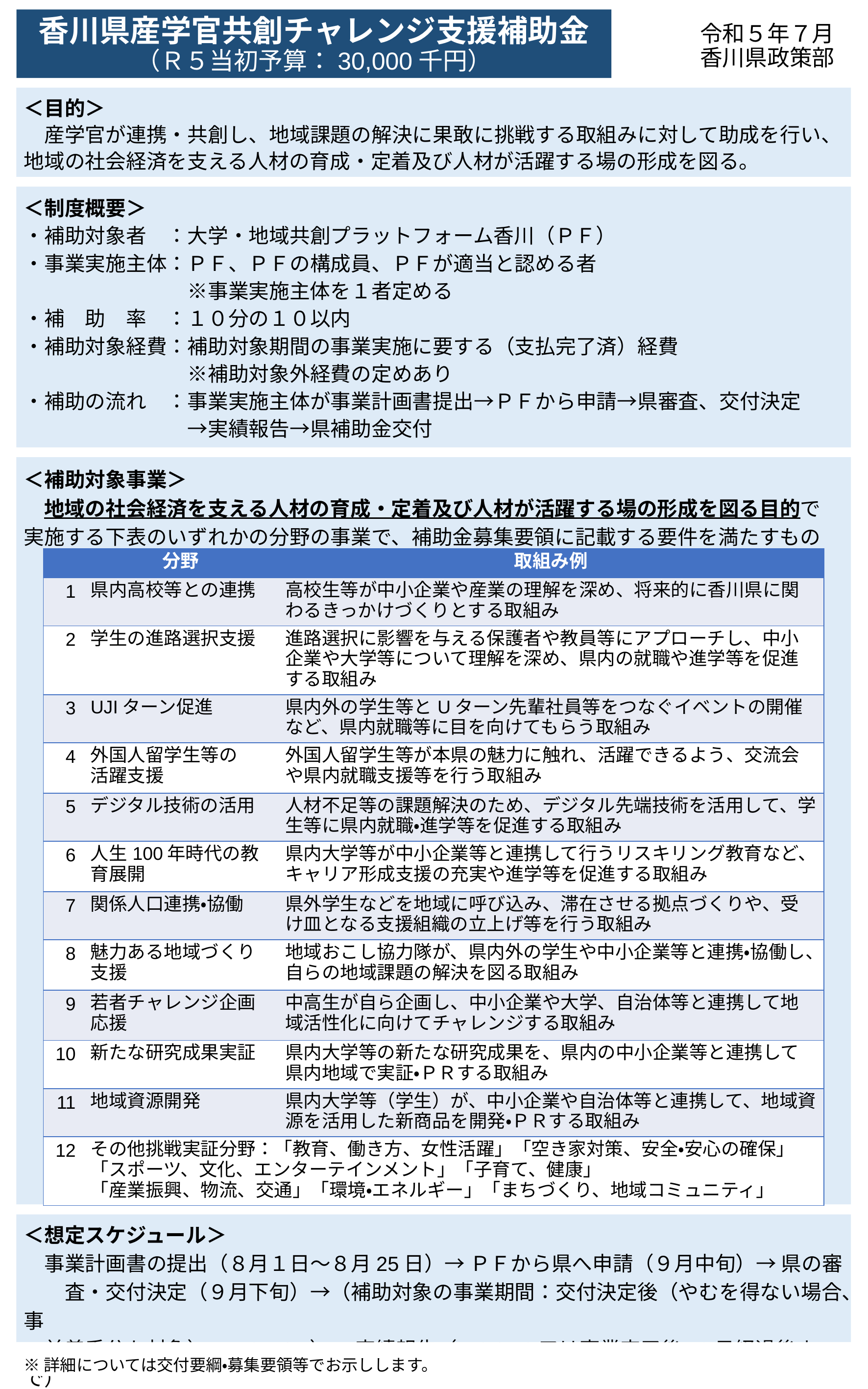

# 香川県産学官共創チャレンジ支援補助金 （Ｒ５当初予算：30,000千円）
令和５年７月
香川県政策部
＜目的＞
　産学官が連携・共創し、地域課題の解決に果敢に挑戦する取組みに対して助成を行い、地域の社会経済を支える人材の育成・定着及び人材が活躍する場の形成を図る。
＜制度概要＞
・補助対象者　：大学・地域共創プラットフォーム香川（ＰＦ）
・事業実施主体：ＰＦ、ＰＦの構成員、ＰＦが適当と認める者
　　　　　　　　※事業実施主体を１者定める
・補　助　率　：１０分の１０以内
・補助対象経費：補助対象期間の事業実施に要する（支払完了済）経費
　　　　　　　　※補助対象外経費の定めあり
・補助の流れ　：事業実施主体が事業計画書提出→ＰＦから申請→県審査、交付決定
　　　　　　　　→実績報告→県補助金交付
＜補助対象事業＞
　地域の社会経済を支える人材の育成・定着及び人材が活躍する場の形成を図る目的で
実施する下表のいずれかの分野の事業で、補助金募集要領に記載する要件を満たすもの

|  | 分野 | 取組み例 |
| --- | --- | --- |
| 1 | 県内高校等との連携 | 高校生等が中小企業や産業の理解を深め、将来的に香川県に関わるきっかけづくりとする取組み |
| 2 | 学生の進路選択支援 | 進路選択に影響を与える保護者や教員等にアプローチし、中小企業や大学等について理解を深め、県内の就職や進学等を促進する取組み |
| 3 | UJIターン促進 | 県内外の学生等とUターン先輩社員等をつなぐイベントの開催など、県内就職等に目を向けてもらう取組み |
| 4 | 外国人留学生等の 活躍支援 | 外国人留学生等が本県の魅力に触れ、活躍できるよう、交流会や県内就職支援等を行う取組み |
| 5 | デジタル技術の活用 | 人材不足等の課題解決のため、デジタル先端技術を活用して、学生等に県内就職・進学等を促進する取組み |
| 6 | 人生100年時代の教育展開 | 県内大学等が中小企業等と連携して行うリスキリング教育など、キャリア形成支援の充実や進学等を促進する取組み |
| 7 | 関係人口連携・協働 | 県外学生などを地域に呼び込み、滞在させる拠点づくりや、受け皿となる支援組織の立上げ等を行う取組み |
| 8 | 魅力ある地域づくり支援 | 地域おこし協力隊が、県内外の学生や中小企業等と連携・協働し、自らの地域課題の解決を図る取組み |
| 9 | 若者チャレンジ企画応援 | 中高生が自ら企画し、中小企業や大学、自治体等と連携して地域活性化に向けてチャレンジする取組み |
| 10 | 新たな研究成果実証 | 県内大学等の新たな研究成果を、県内の中小企業等と連携して県内地域で実証・ＰＲする取組み |
| 11 | 地域資源開発 | 県内大学等（学生）が、中小企業や自治体等と連携して、地域資源を活用した新商品を開発・ＰＲする取組み |
| 12 | その他挑戦実証分野：「教育、働き方、女性活躍」「空き家対策、安全・安心の確保」「スポーツ、文化、エンターテインメント」「子育て、健康」 「産業振興、物流、交通」「環境・エネルギー」「まちづくり、地域コミュニティ」 |  |
＜想定スケジュール＞
　事業計画書の提出（８月１日～８月25日）→ ＰＦから県へ申請（９月中旬）→ 県の審　　査・交付決定（９月下旬）→（補助対象の事業期間：交付決定後（やむを得ない場合、事
　前着手分も対象）～R6.1.31）→ 実績報告（R6.2.10又は事業完了後10日経過後まで）
※詳細については交付要綱・募集要領等でお示しします。